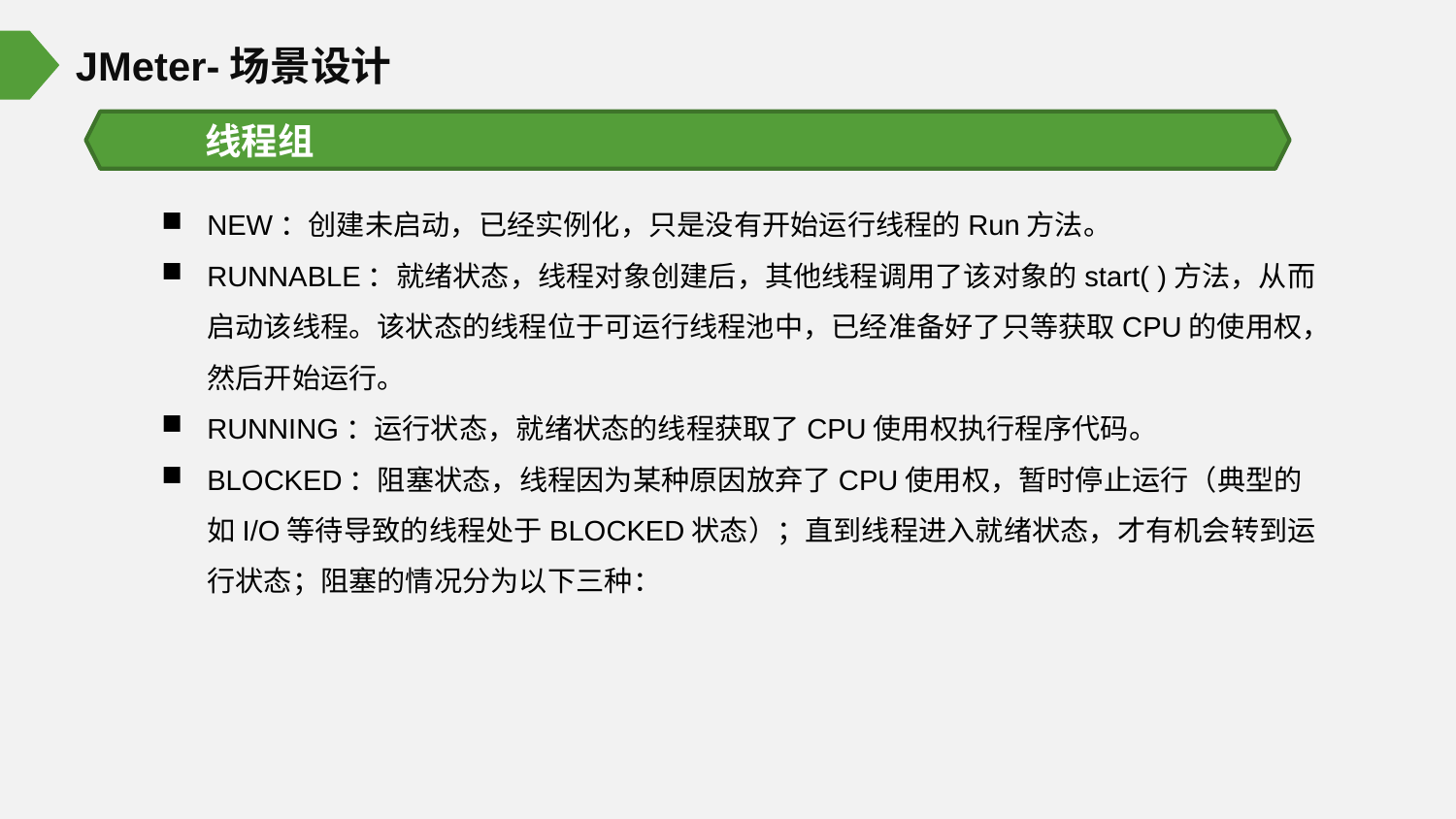

JMeter-场景设计
线程组
NEW：创建未启动，已经实例化，只是没有开始运行线程的Run方法。
RUNNABLE：就绪状态，线程对象创建后，其他线程调用了该对象的start( )方法，从而启动该线程。该状态的线程位于可运行线程池中，已经准备好了只等获取CPU的使用权，然后开始运行。
RUNNING：运行状态，就绪状态的线程获取了CPU使用权执行程序代码。
BLOCKED：阻塞状态，线程因为某种原因放弃了CPU使用权，暂时停止运行（典型的如I/O等待导致的线程处于BLOCKED状态）；直到线程进入就绪状态，才有机会转到运行状态；阻塞的情况分为以下三种：